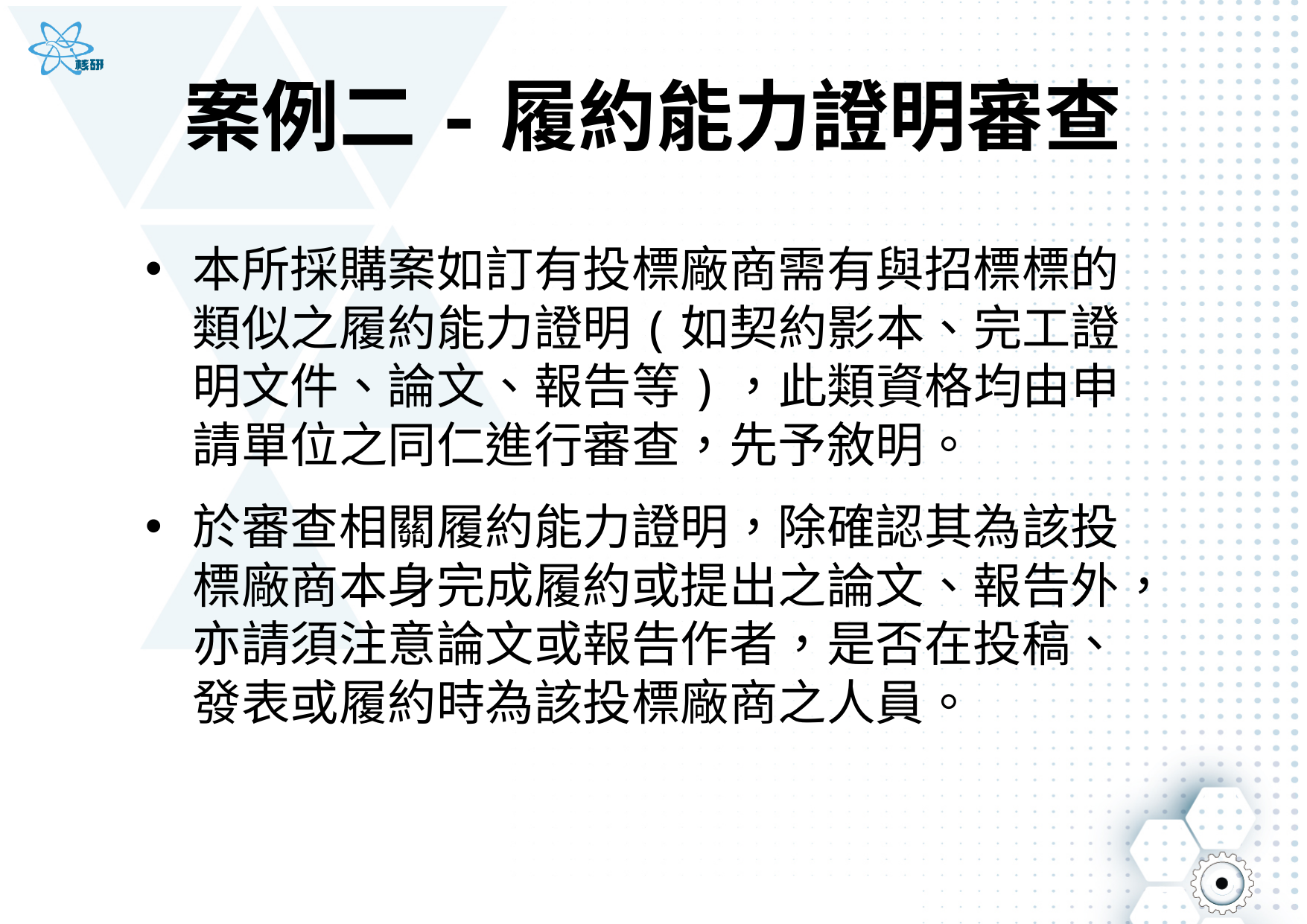

# 案例二-履約能力證明審查
本所採購案如訂有投標廠商需有與招標標的類似之履約能力證明(如契約影本、完工證明文件、論文、報告等)，此類資格均由申請單位之同仁進行審查，先予敘明。
於審查相關履約能力證明，除確認其為該投標廠商本身完成履約或提出之論文、報告外，亦請須注意論文或報告作者，是否在投稿、發表或履約時為該投標廠商之人員。